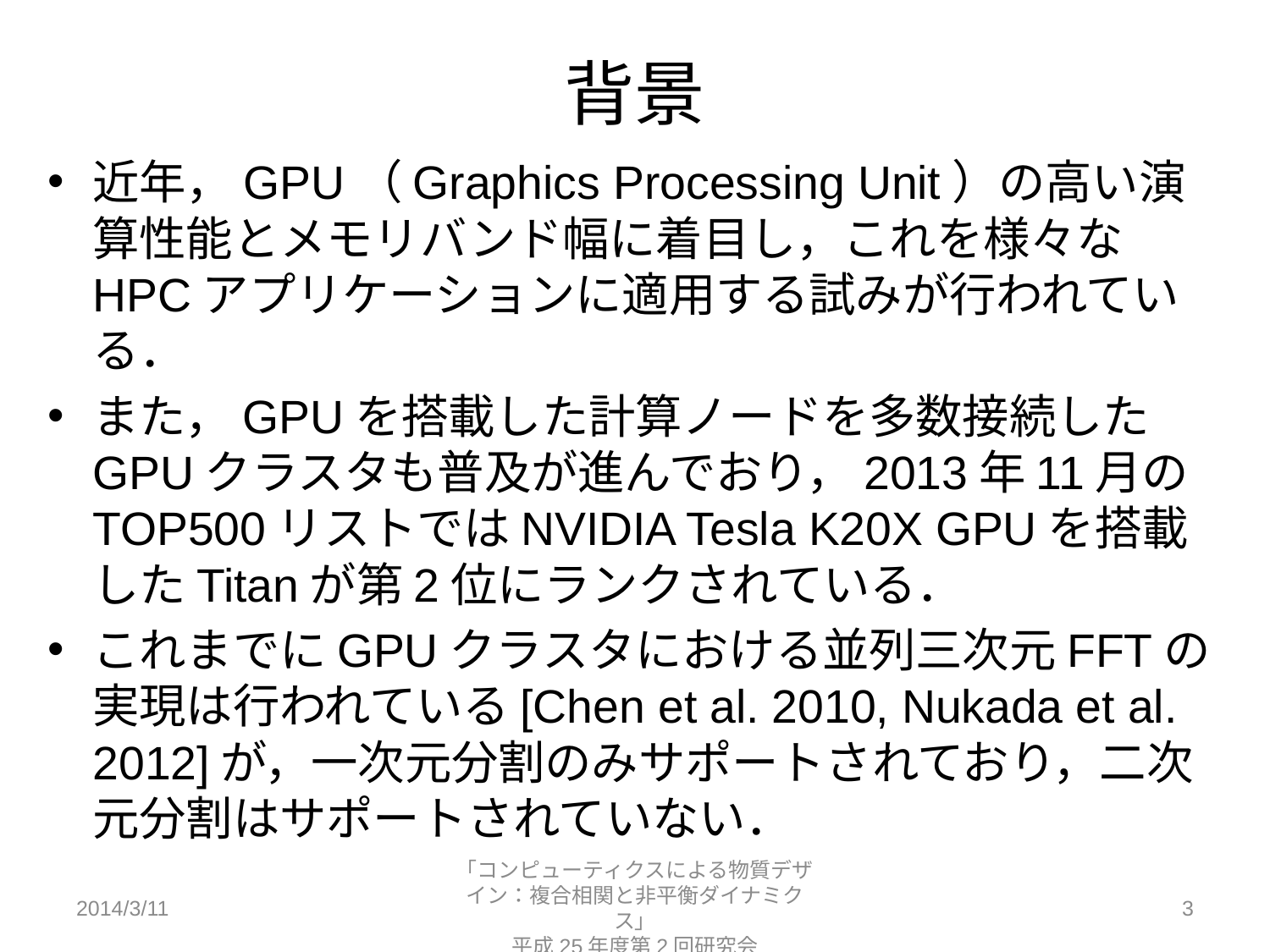

# 背景
近年，GPU（Graphics Processing Unit）の高い演算性能とメモリバンド幅に着目し，これを様々なHPCアプリケーションに適用する試みが行われている．
また，GPUを搭載した計算ノードを多数接続したGPUクラスタも普及が進んでおり，2013年11月のTOP500リストではNVIDIA Tesla K20X GPUを搭載したTitanが第2位にランクされている．
これまでにGPUクラスタにおける並列三次元FFTの実現は行われている[Chen et al. 2010, Nukada et al. 2012]が，一次元分割のみサポートされており，二次元分割はサポートされていない．
2014/3/11
「コンピューティクスによる物質デザイン：複合相関と非平衡ダイナミクス」
平成25年度第2回研究会
3